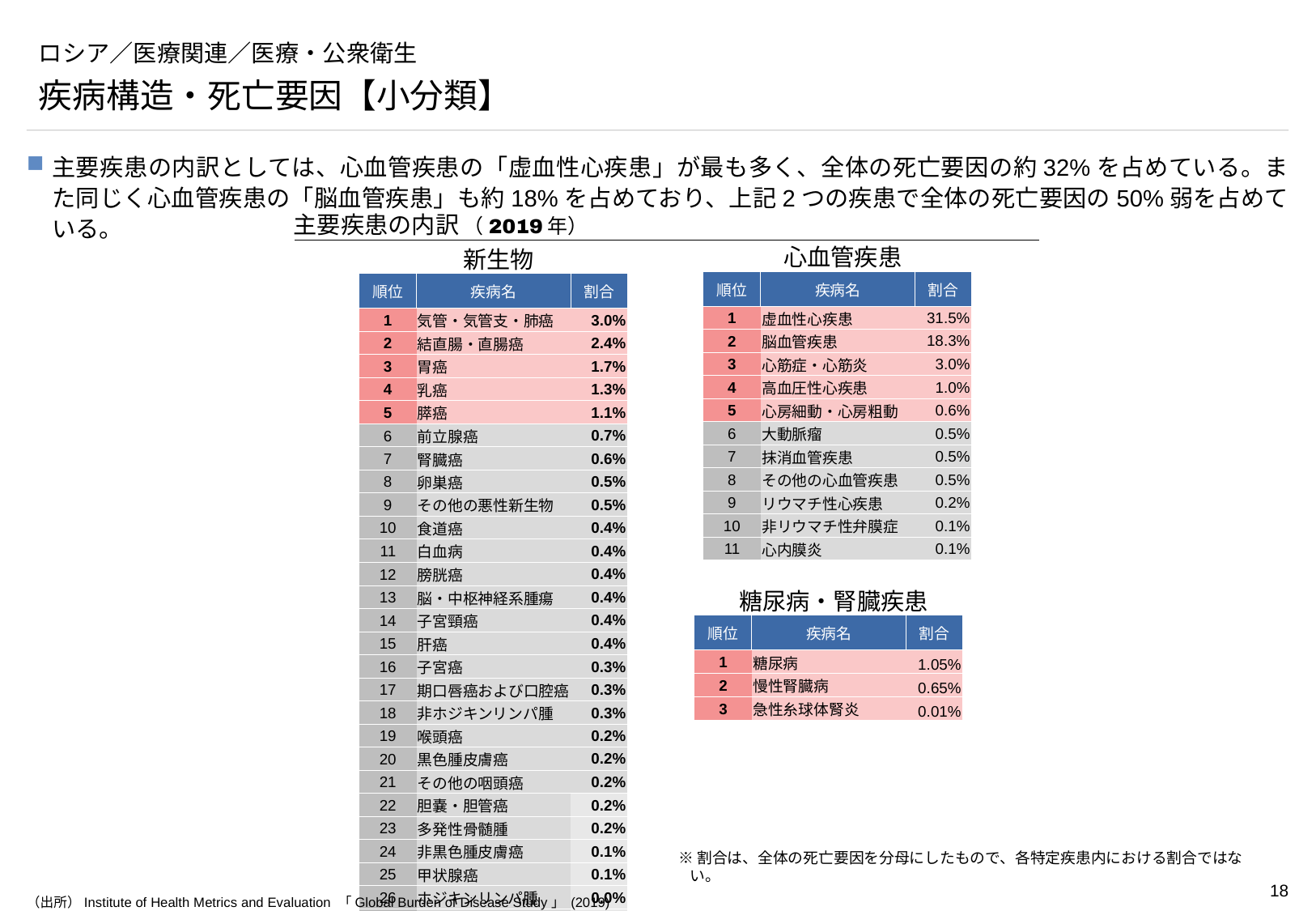

# ロシア／医療関連／医療・公衆衛生
疾病構造・死亡要因【小分類】
主要疾患の内訳としては、心血管疾患の「虚血性心疾患」が最も多く、全体の死亡要因の約32%を占めている。また同じく心血管疾患の「脳血管疾患」も約18%を占めており、上記2つの疾患で全体の死亡要因の50%弱を占めている。
主要疾患の内訳 （2019年）
心血管疾患
新生物
| 順位 | 疾病名 | 割合 |
| --- | --- | --- |
| 1 | 虚血性心疾患 | 31.5% |
| 2 | 脳血管疾患 | 18.3% |
| 3 | 心筋症・心筋炎 | 3.0% |
| 4 | 高血圧性心疾患 | 1.0% |
| 5 | 心房細動・心房粗動 | 0.6% |
| 6 | 大動脈瘤 | 0.5% |
| 7 | 抹消血管疾患 | 0.5% |
| 8 | その他の心血管疾患 | 0.5% |
| 9 | リウマチ性心疾患 | 0.2% |
| 10 | 非リウマチ性弁膜症 | 0.1% |
| 11 | 心内膜炎 | 0.1% |
| 順位 | 疾病名 | 割合 |
| --- | --- | --- |
| 1 | 気管・気管支・肺癌 | 3.0% |
| 2 | 結直腸・直腸癌 | 2.4% |
| 3 | 胃癌 | 1.7% |
| 4 | 乳癌 | 1.3% |
| 5 | 膵癌 | 1.1% |
| 6 | 前立腺癌 | 0.7% |
| 7 | 腎臓癌 | 0.6% |
| 8 | 卵巣癌 | 0.5% |
| 9 | その他の悪性新生物 | 0.5% |
| 10 | 食道癌 | 0.4% |
| 11 | 白血病 | 0.4% |
| 12 | 膀胱癌 | 0.4% |
| 13 | 脳・中枢神経系腫瘍 | 0.4% |
| 14 | 子宮頸癌 | 0.4% |
| 15 | 肝癌 | 0.4% |
| 16 | 子宮癌 | 0.3% |
| 17 | 期口唇癌および口腔癌 | 0.3% |
| 18 | 非ホジキンリンパ腫 | 0.3% |
| 19 | 喉頭癌 | 0.2% |
| 20 | 黒色腫皮膚癌 | 0.2% |
| 21 | その他の咽頭癌 | 0.2% |
| 22 | 胆嚢・胆管癌 | 0.2% |
| 23 | 多発性骨髄腫 | 0.2% |
| 24 | 非黒色腫皮膚癌 | 0.1% |
| 25 | 甲状腺癌 | 0.1% |
| 26 | ホジキンリンパ腫 | 0.0% |
| 27 | その他の新生物 | 0.0% |
| 28 | 中皮腫 | 0.0% |
| 29 | 鼻咽頭癌 | 0.0% |
| 30 | 精巣腫瘍 | 0.0% |
糖尿病・腎臓疾患
| 順位 | 疾病名 | 割合 |
| --- | --- | --- |
| 1 | 糖尿病 | 1.05% |
| 2 | 慢性腎臓病 | 0.65% |
| 3 | 急性糸球体腎炎 | 0.01% |
※割合は、全体の死亡要因を分母にしたもので、各特定疾患内における割合ではない。
（出所）Institute of Health Metrics and Evaluation 「Global Burden of Disease Study」 (2019)